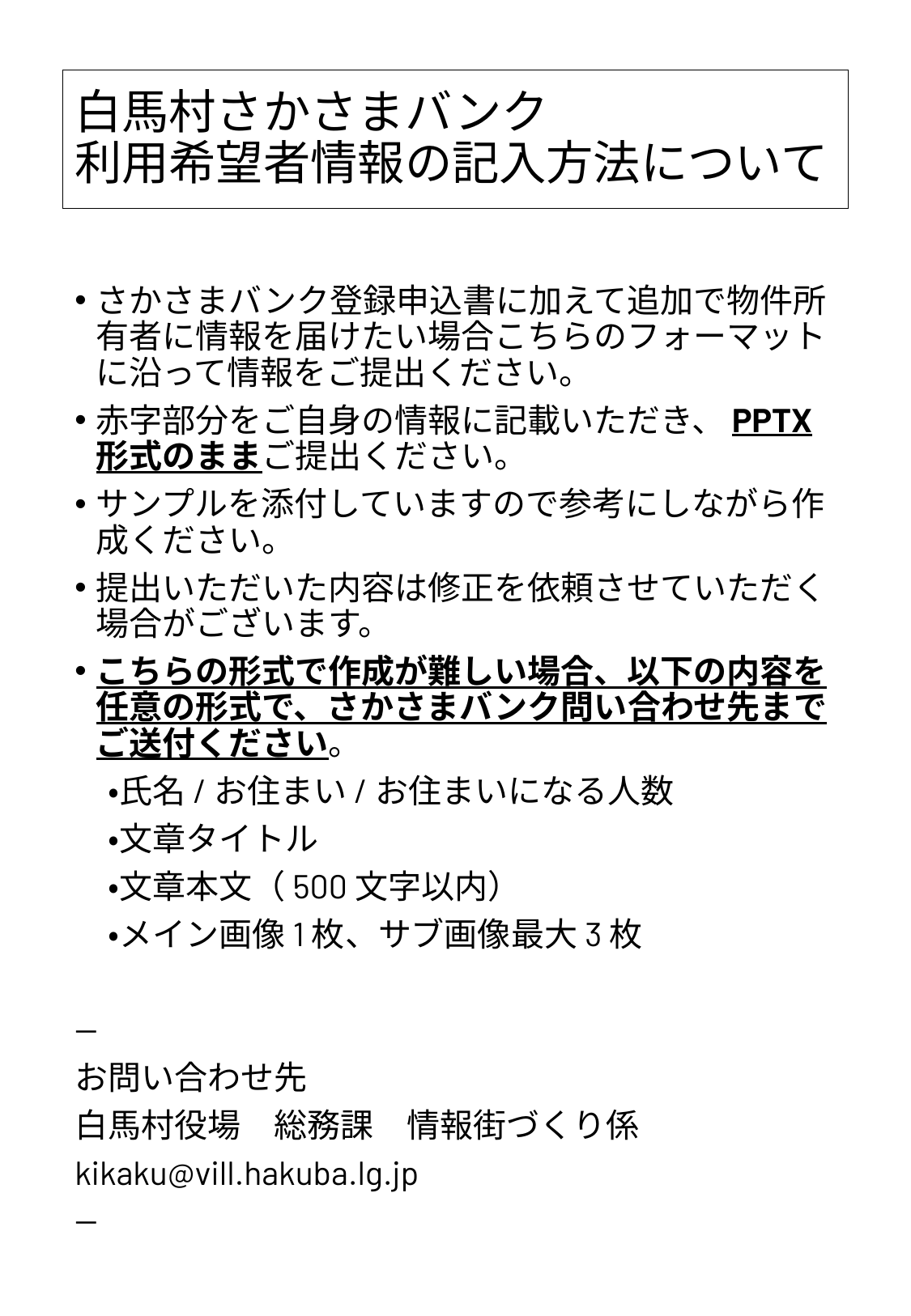

# 白馬村さかさまバンク 利用希望者情報の記入方法について
さかさまバンク登録申込書に加えて追加で物件所有者に情報を届けたい場合こちらのフォーマットに沿って情報をご提出ください。
赤字部分をご自身の情報に記載いただき、PPTX形式のままご提出ください。
サンプルを添付していますので参考にしながら作成ください。
提出いただいた内容は修正を依頼させていただく場合がございます。
こちらの形式で作成が難しい場合、以下の内容を任意の形式で、さかさまバンク問い合わせ先までご送付ください。
　・氏名/お住まい/お住まいになる人数
　・文章タイトル
　・文章本文（500文字以内）
　・メイン画像1枚、サブ画像最大3枚

--
お問い合わせ先
白馬村役場　総務課　情報街づくり係
kikaku@vill.hakuba.lg.jp
--